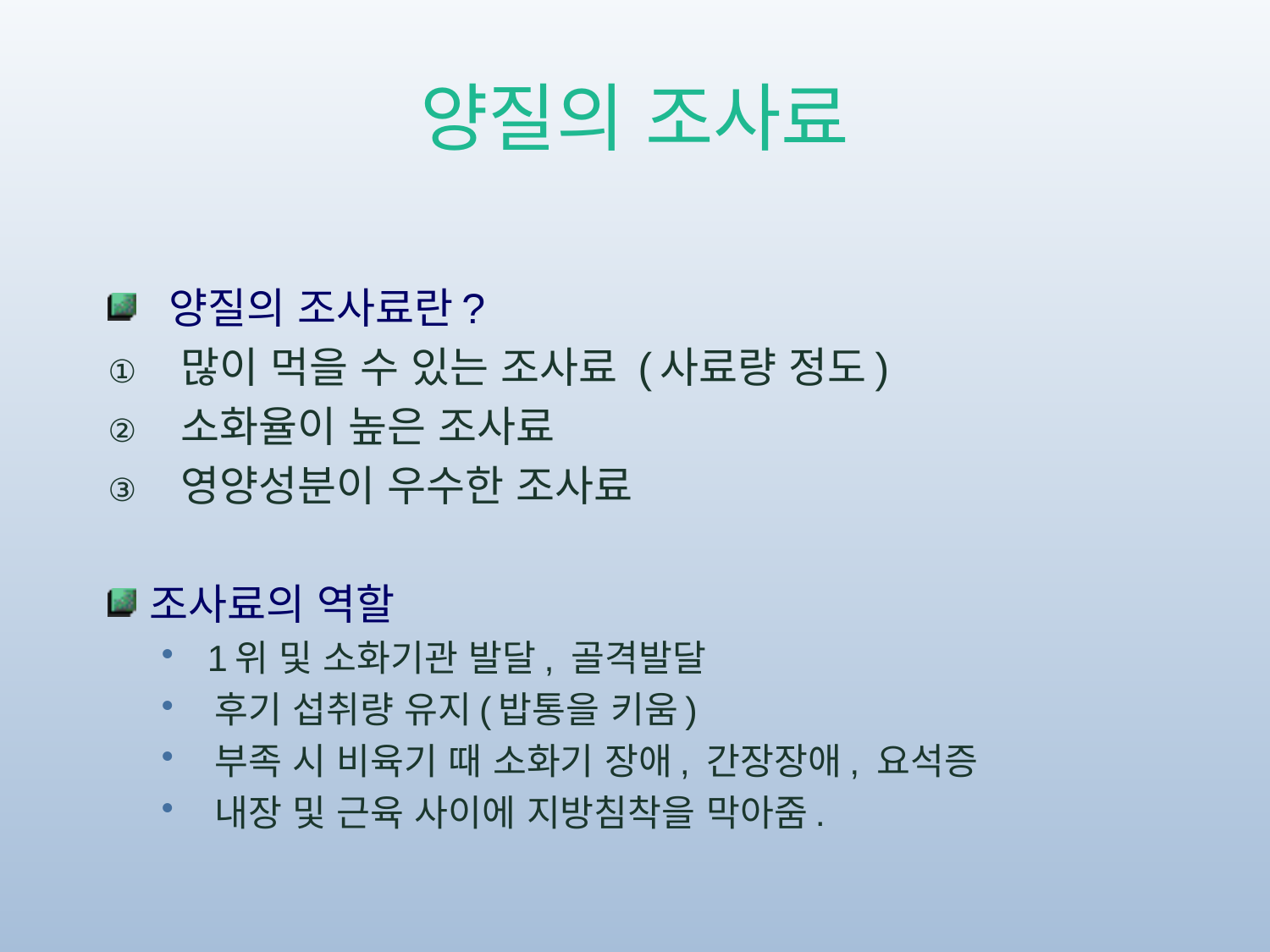

# 양질의 조사료
 양질의 조사료란?
많이 먹을 수 있는 조사료 (사료량 정도)
소화율이 높은 조사료
영양성분이 우수한 조사료

조사료의 역할
 1위 및 소화기관 발달, 골격발달
 후기 섭취량 유지(밥통을 키움)
 부족 시 비육기 때 소화기 장애, 간장장애, 요석증
 내장 및 근육 사이에 지방침착을 막아줌.